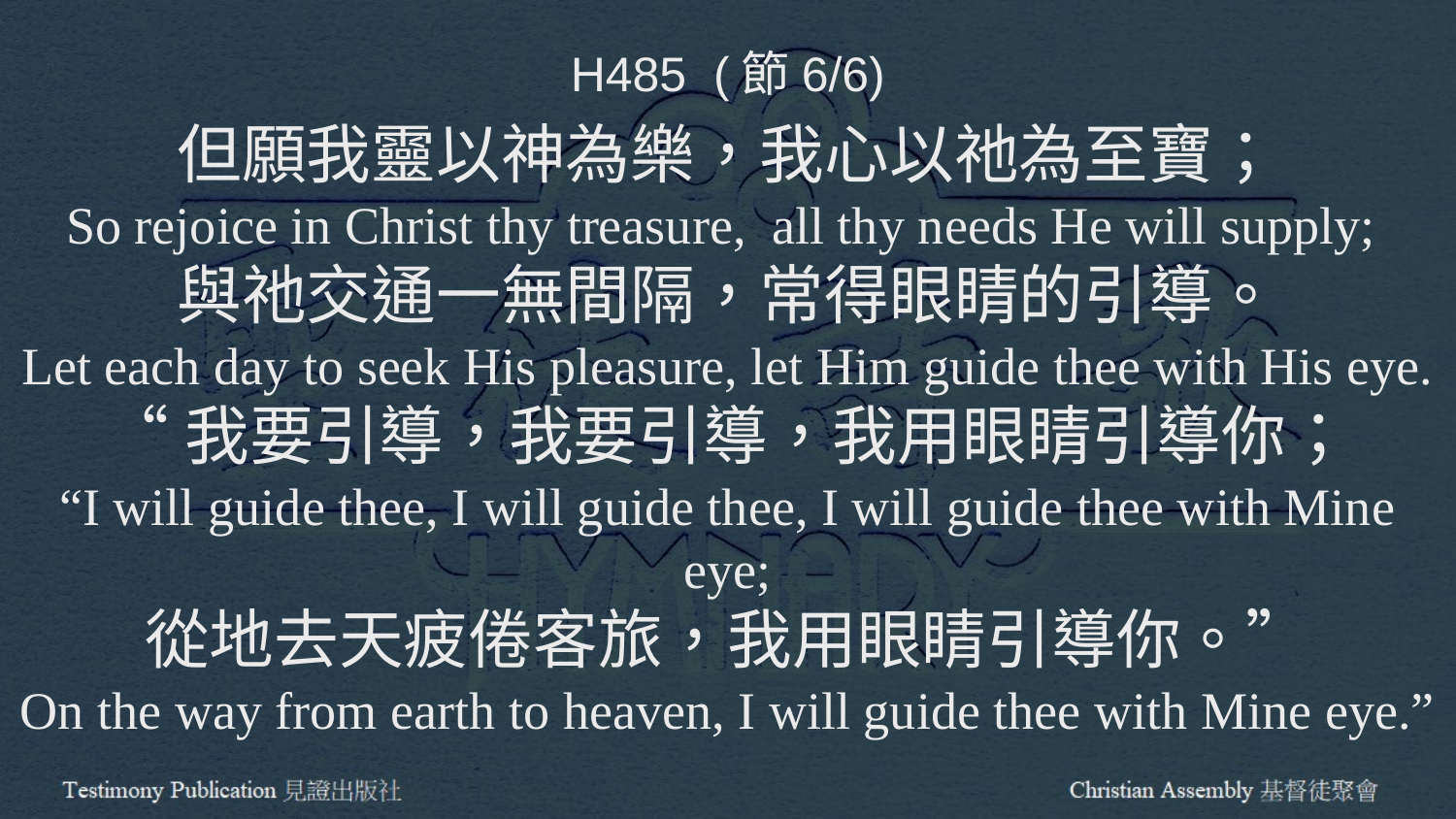

H485  (節6/6)
但願我靈以神為樂，我心以祂為至寶；
So rejoice in Christ thy treasure,  all thy needs He will supply;
與祂交通一無間隔，常得眼睛的引導。
Let each day to seek His pleasure, let Him guide thee with His eye.
“我要引導，我要引導，我用眼睛引導你；
“I will guide thee, I will guide thee, I will guide thee with Mine eye;
從地去天疲倦客旅，我用眼睛引導你。”
On the way from earth to heaven, I will guide thee with Mine eye.”